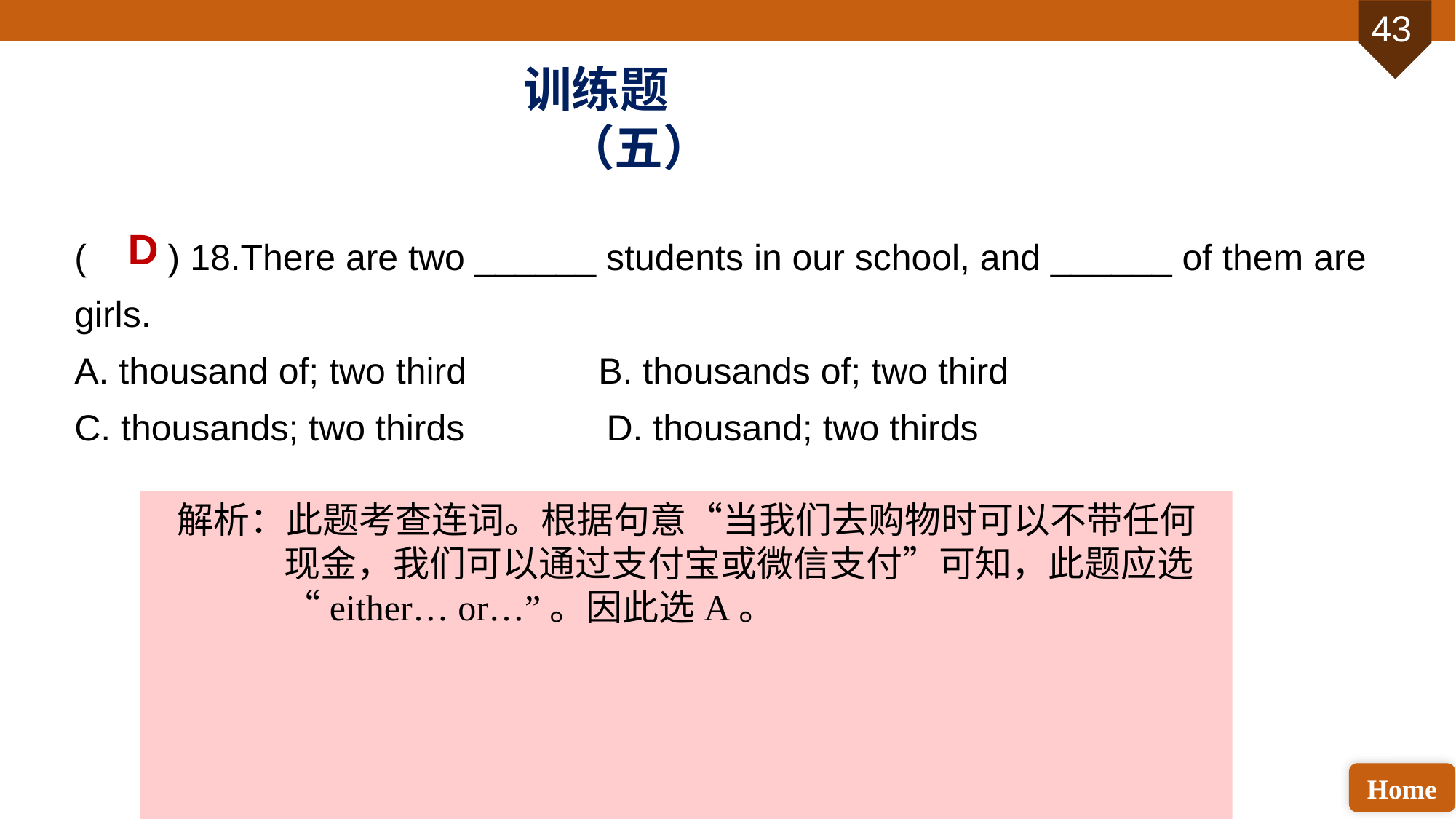

训练题（五）
(        ) 18.There are two ______ students in our school, and ______ of them are girls.
A. thousand of; two third             B. thousands of; two third
C. thousands; two thirds              D. thousand; two thirds
D

解析：此题考查连词。根据句意“当我们去购物时可以不带任何现金，我们可以通过支付宝或微信支付”可知，此题应选“either… or…”。因此选A。